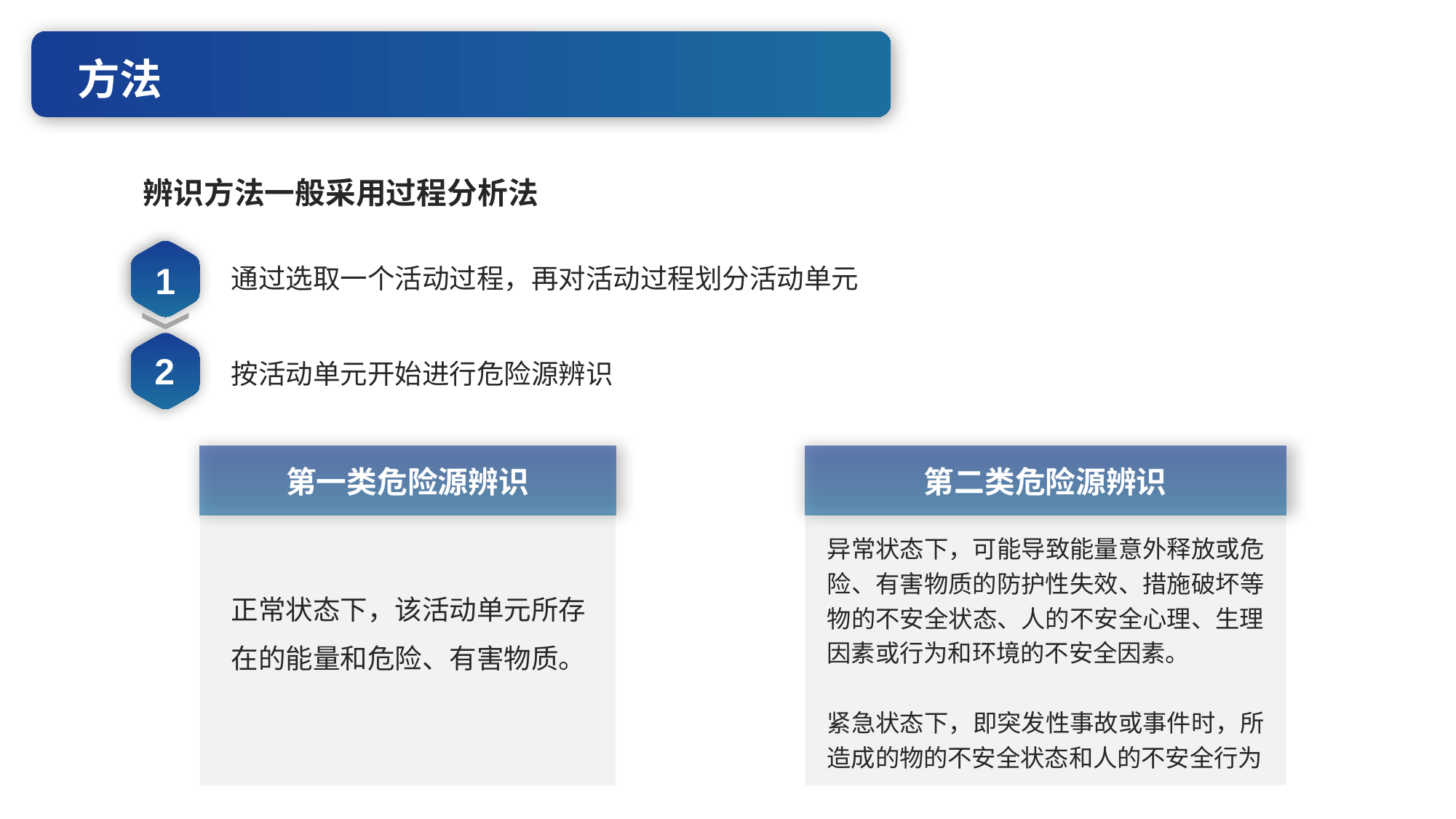

方法
辨识方法一般采用过程分析法

1
通过选取一个活动过程，再对活动过程划分活动单元

2
按活动单元开始进行危险源辨识

第一类危险源辨识
第二类危险源辨识

异常状态下，可能导致能量意外释放或危险、有害物质的防护性失效、措施破坏等物的不安全状态、人的不安全心理、生理因素或行为和环境的不安全因素。

紧急状态下，即突发性事故或事件时，所造成的物的不安全状态和人的不安全行为
正常状态下，该活动单元所存在的能量和危险、有害物质。